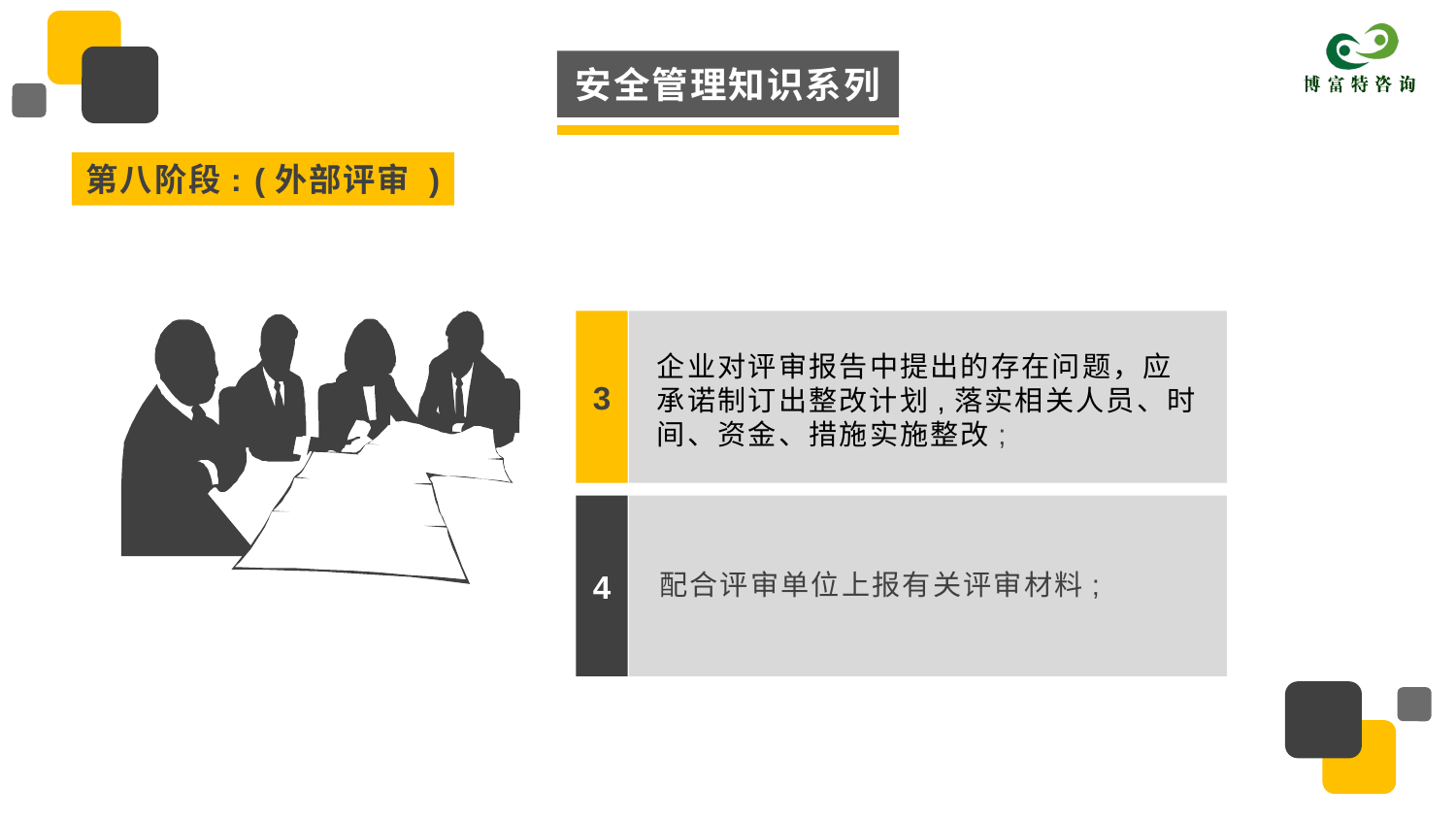

安全管理知识系列
第八阶段: (外部评审 )

3

企业对评审报告中提出的存在问题，应承诺制订出整改计划,落实相关人员、时间、资金、措施实施整改;
4

配合评审单位上报有关评审材料;